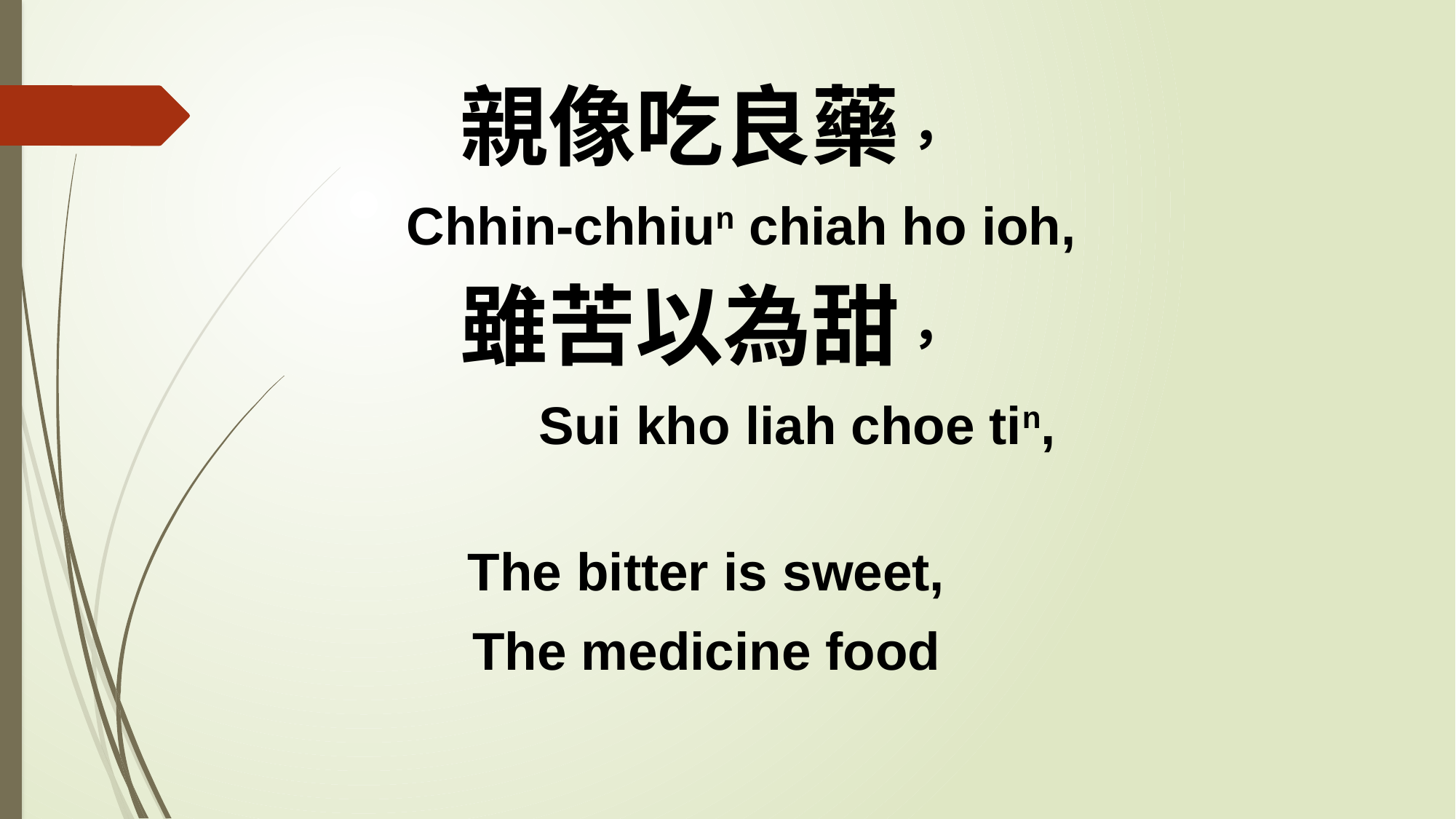

親像吃良藥，
               Chhin-chhiun chiah ho ioh,
雖苦以為甜，
                        Sui kho liah choe tin,

The bitter is sweet,
The medicine food